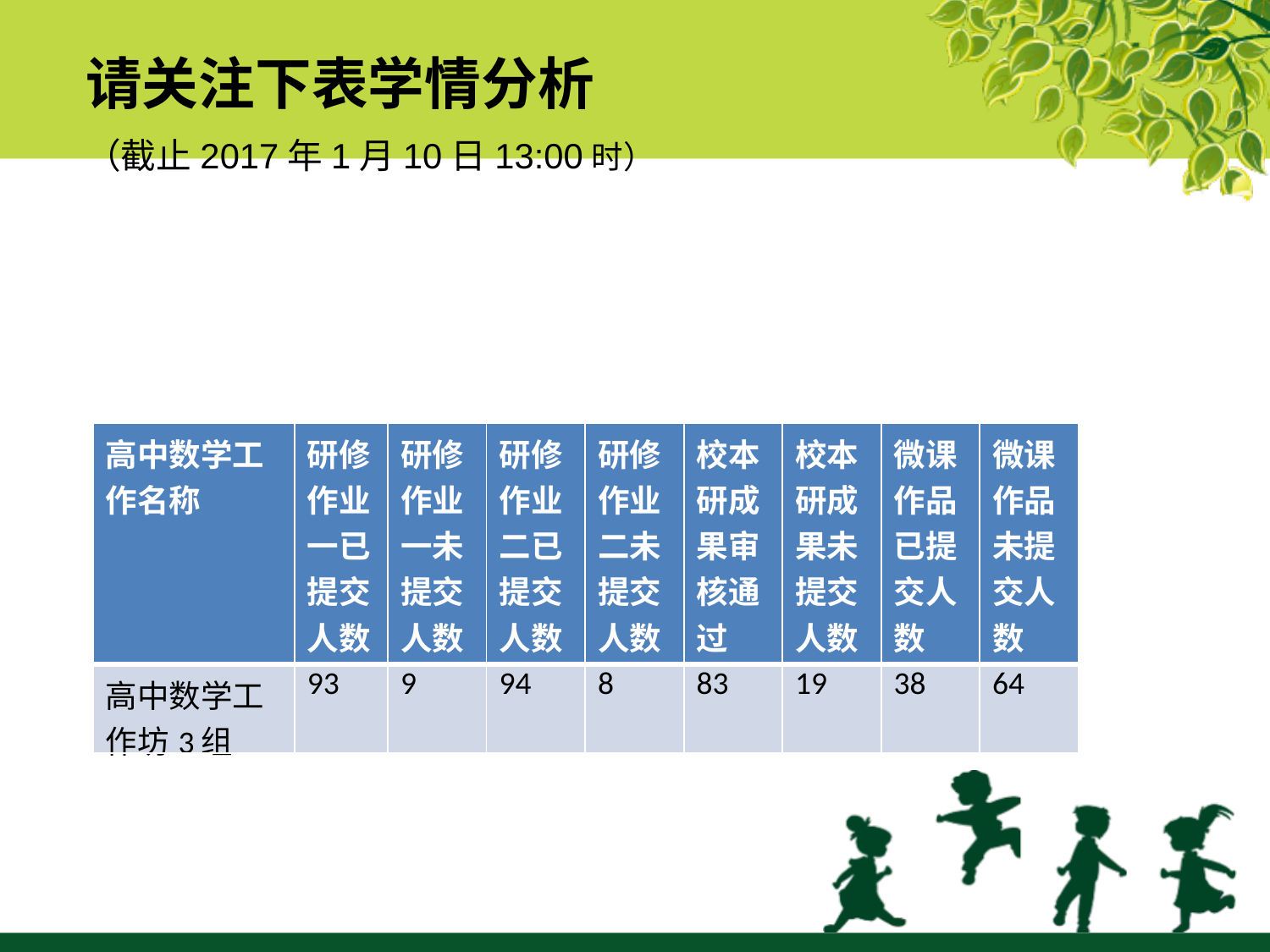

请关注下表学情分析
（截止2017年1月10日13:00时）
| 高中数学工作名称 | 研修作业一已提交人数 | 研修作业一未提交人数 | 研修作业二已提交人数 | 研修作业二未提交人数 | 校本研成果审核通过 | 校本研成果未提交人数 | 微课作品已提交人数 | 微课作品未提交人数 |
| --- | --- | --- | --- | --- | --- | --- | --- | --- |
| 高中数学工作坊3组 | 93 | 9 | 94 | 8 | 83 | 19 | 38 | 64 |